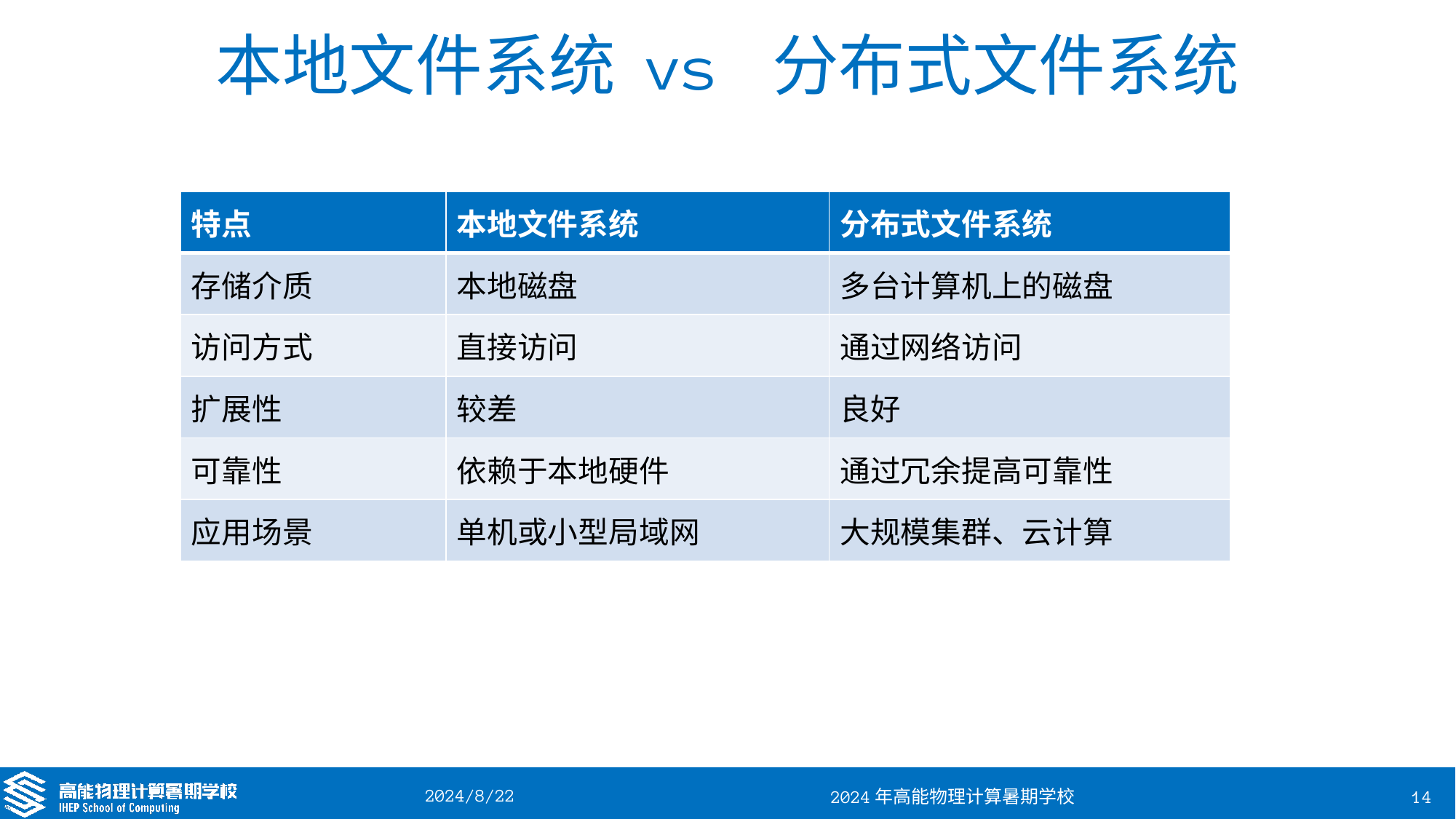

# 本地文件系统 vs 分布式文件系统
| 特点 | 本地文件系统 | 分布式文件系统 |
| --- | --- | --- |
| 存储介质 | 本地磁盘 | 多台计算机上的磁盘 |
| 访问方式 | 直接访问 | 通过网络访问 |
| 扩展性 | 较差 | 良好 |
| 可靠性 | 依赖于本地硬件 | 通过冗余提高可靠性 |
| 应用场景 | 单机或小型局域网 | 大规模集群、云计算 |
2024/8/22
2024年高能物理计算暑期学校
14